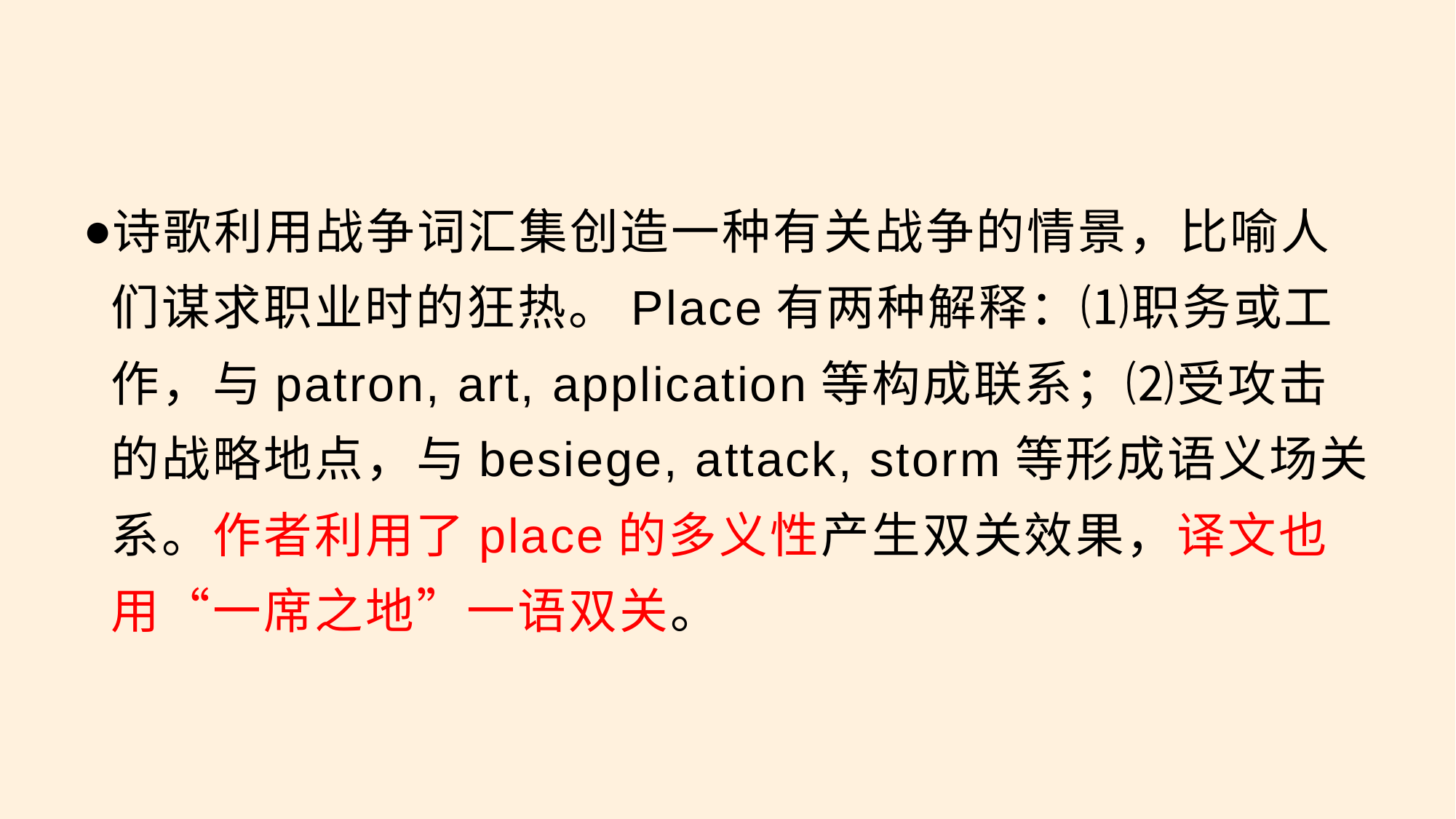

#
诗歌利用战争词汇集创造一种有关战争的情景，比喻人们谋求职业时的狂热。Place有两种解释：⑴职务或工作，与patron, art, application等构成联系；⑵受攻击的战略地点，与besiege, attack, storm等形成语义场关系。作者利用了place的多义性产生双关效果，译文也用“一席之地”一语双关。